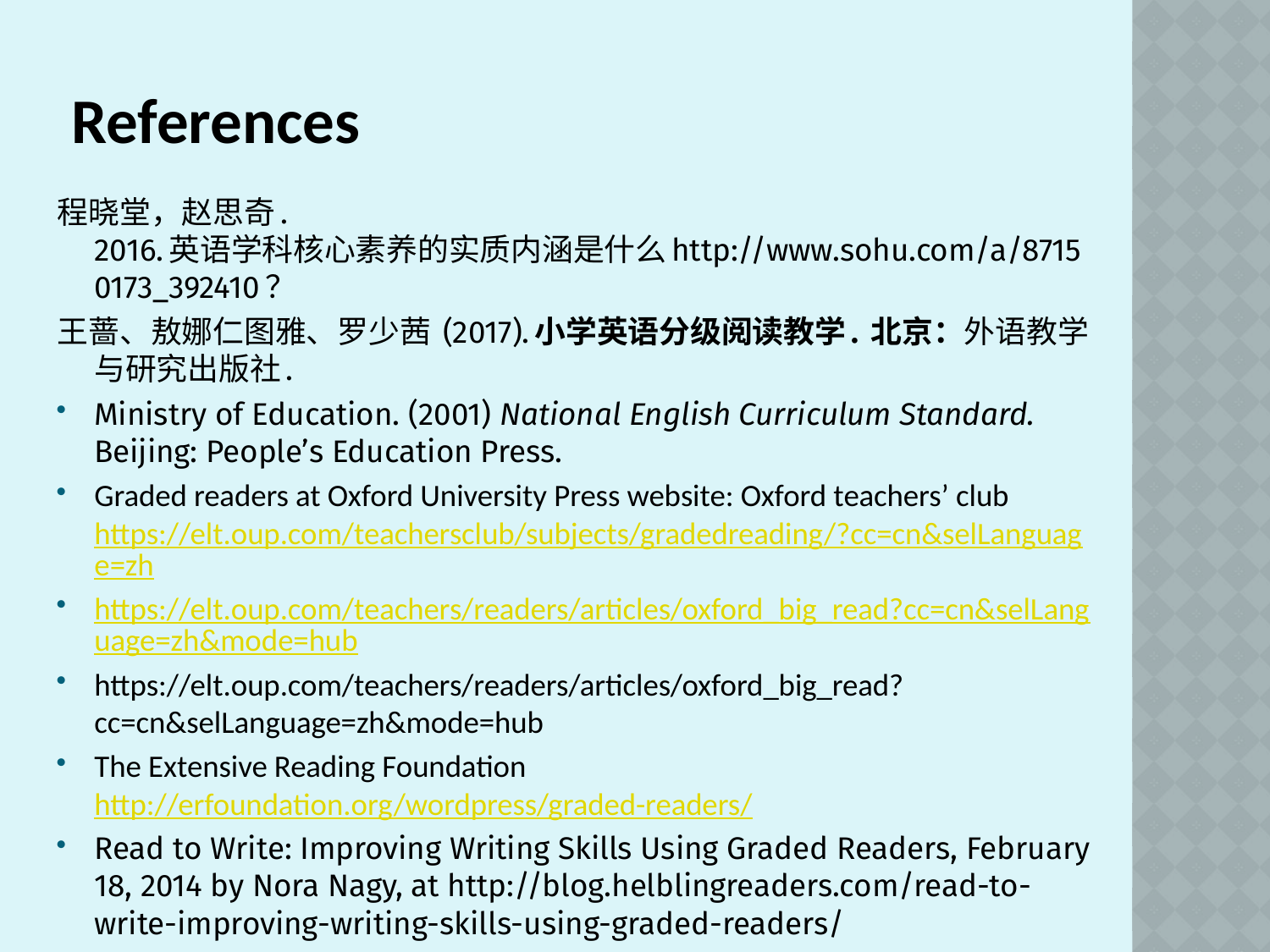

# References
程晓堂，赵思奇. 2016.英语学科核心素养的实质内涵是什么http://www.sohu.com/a/87150173_392410？
王蔷、敖娜仁图雅、罗少茜 (2017).小学英语分级阅读教学. 北京：外语教学与研究出版社.
Ministry of Education. (2001) National English Curriculum Standard. Beijing: People’s Education Press.
Graded readers at Oxford University Press website: Oxford teachers’ club https://elt.oup.com/teachersclub/subjects/gradedreading/?cc=cn&selLanguage=zh
https://elt.oup.com/teachers/readers/articles/oxford_big_read?cc=cn&selLanguage=zh&mode=hub
https://elt.oup.com/teachers/readers/articles/oxford_big_read?cc=cn&selLanguage=zh&mode=hub
The Extensive Reading Foundation http://erfoundation.org/wordpress/graded-readers/
Read to Write: Improving Writing Skills Using Graded Readers, February 18, 2014 by Nora Nagy, at http://blog.helblingreaders.com/read-to-write-improving-writing-skills-using-graded-readers/